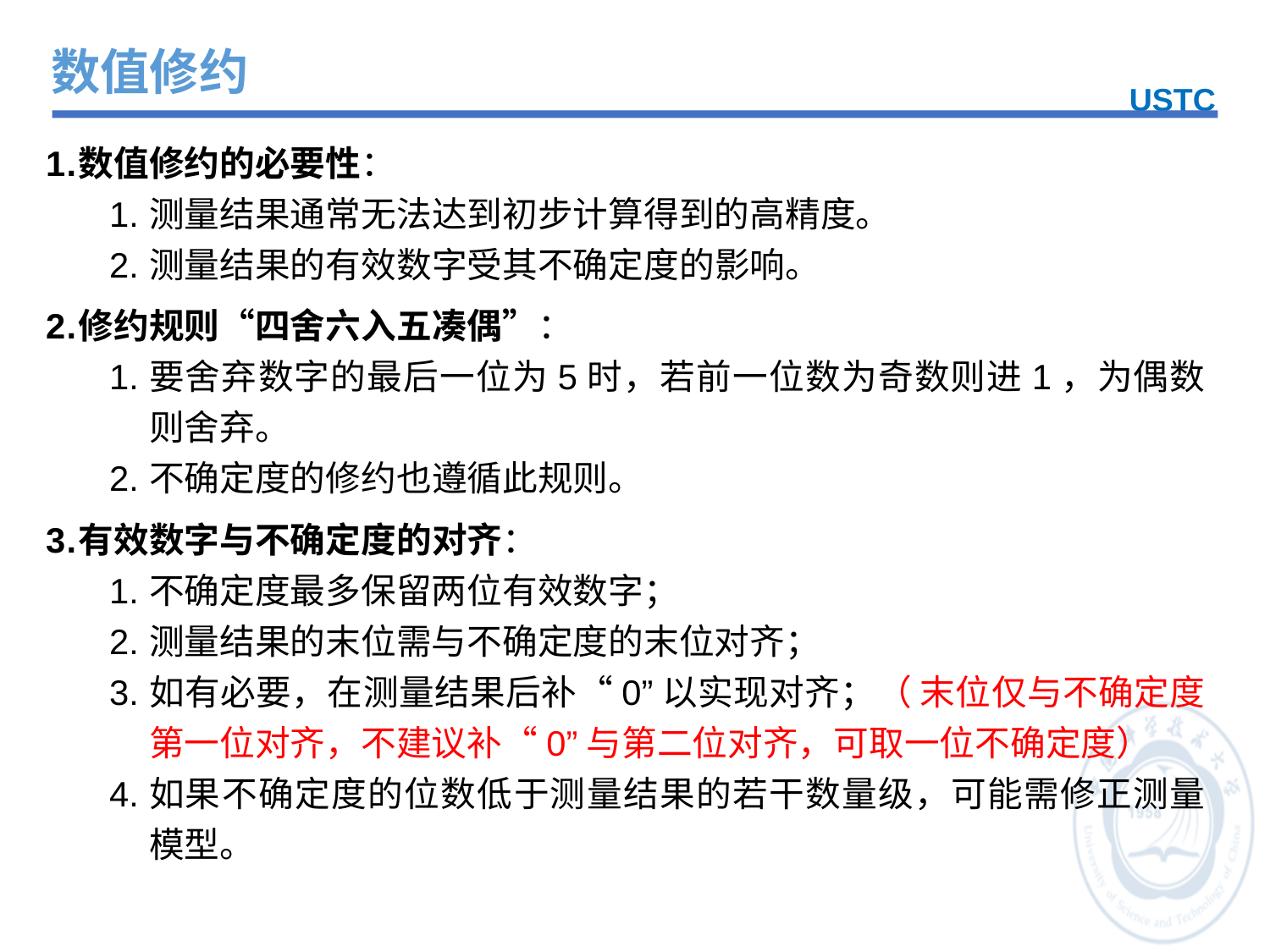

数值修约
USTC

数值修约的必要性：
测量结果通常无法达到初步计算得到的高精度。
测量结果的有效数字受其不确定度的影响。
修约规则“四舍六入五凑偶”：
要舍弃数字的最后一位为5时，若前一位数为奇数则进1，为偶数则舍弃。
不确定度的修约也遵循此规则。
有效数字与不确定度的对齐：
不确定度最多保留两位有效数字；
测量结果的末位需与不确定度的末位对齐；
如有必要，在测量结果后补“0”以实现对齐；（ 末位仅与不确定度第一位对齐，不建议补“0”与第二位对齐，可取一位不确定度）
如果不确定度的位数低于测量结果的若干数量级，可能需修正测量模型。